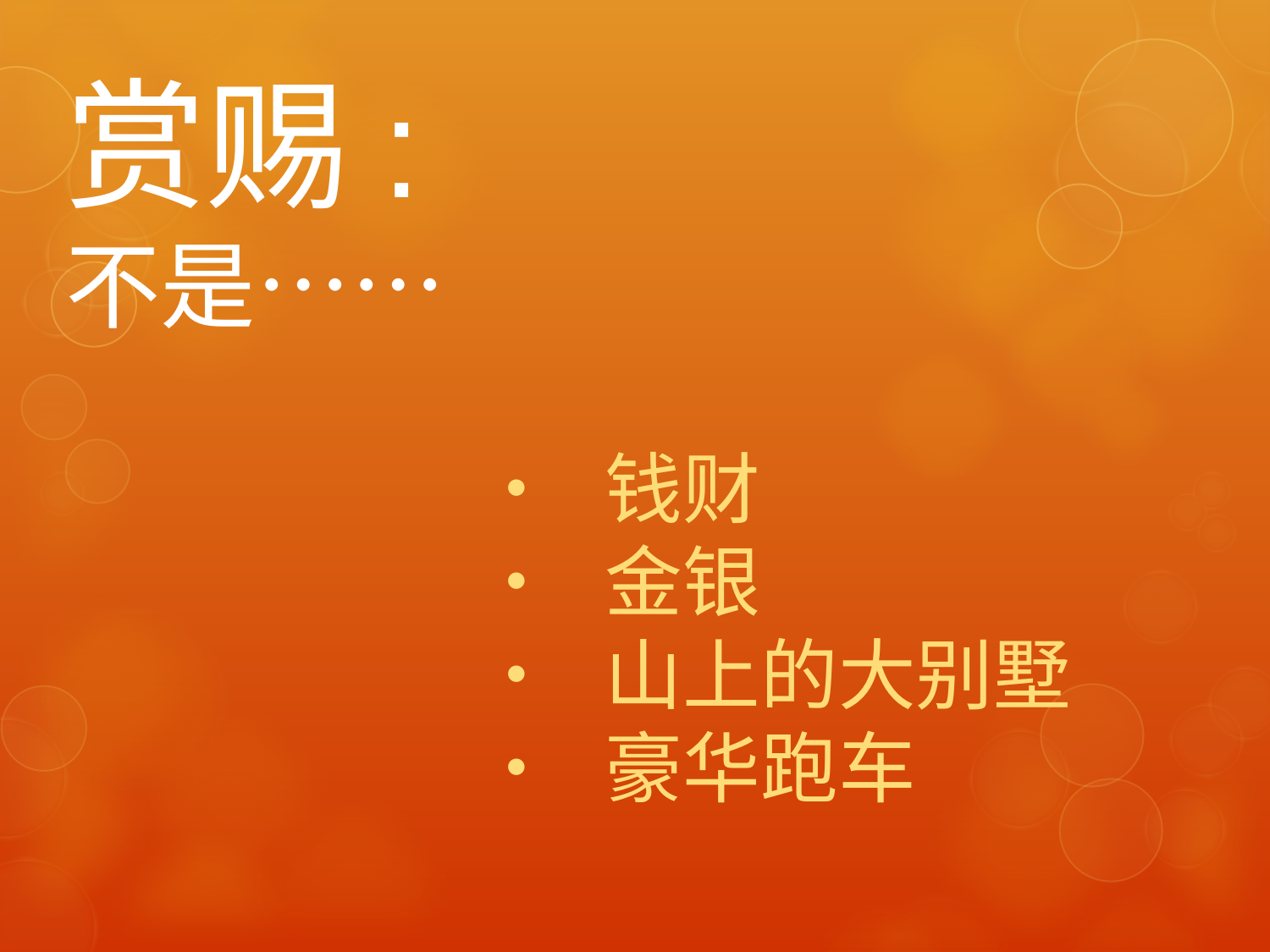

# 赏赐: 不是……
•	钱财
•	金银
•	山上的大别墅
•	豪华跑车